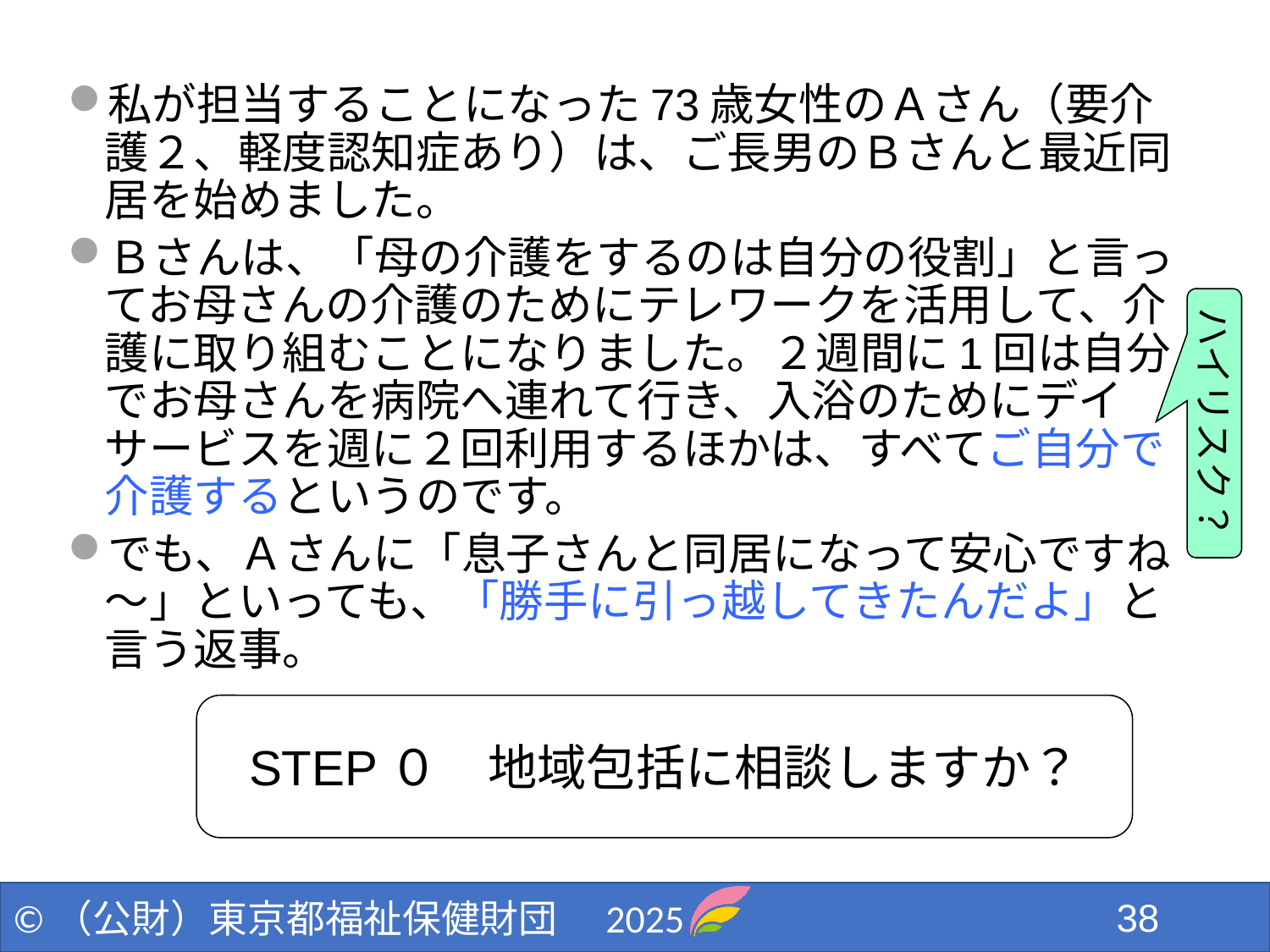

私が担当することになった73歳女性のＡさん（要介護２、軽度認知症あり）は、ご長男のＢさんと最近同居を始めました。
Ｂさんは、「母の介護をするのは自分の役割」と言ってお母さんの介護のためにテレワークを活用して、介護に取り組むことになりました。２週間に1回は自分でお母さんを病院へ連れて行き、入浴のためにデイサービスを週に２回利用するほかは、すべてご自分で介護するというのです。
でも、Ａさんに「息子さんと同居になって安心ですね～」といっても、「勝手に引っ越してきたんだよ」と言う返事。
ハイリスク？
STEP０　地域包括に相談しますか？